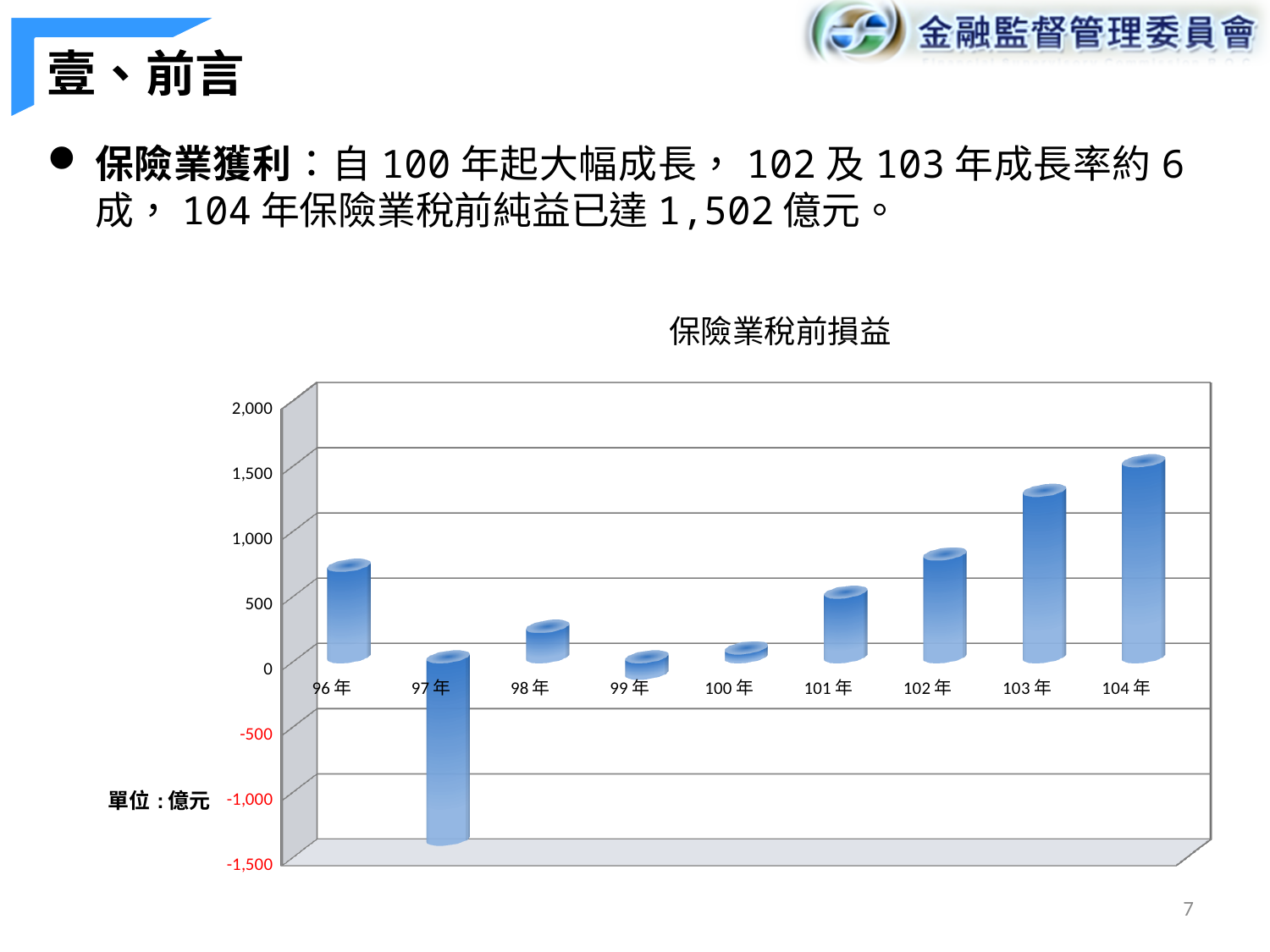

壹、前言
保險業獲利：自100年起大幅成長，102及103年成長率約6成，104年保險業稅前純益已達1,502億元。

[unsupported chart]

7